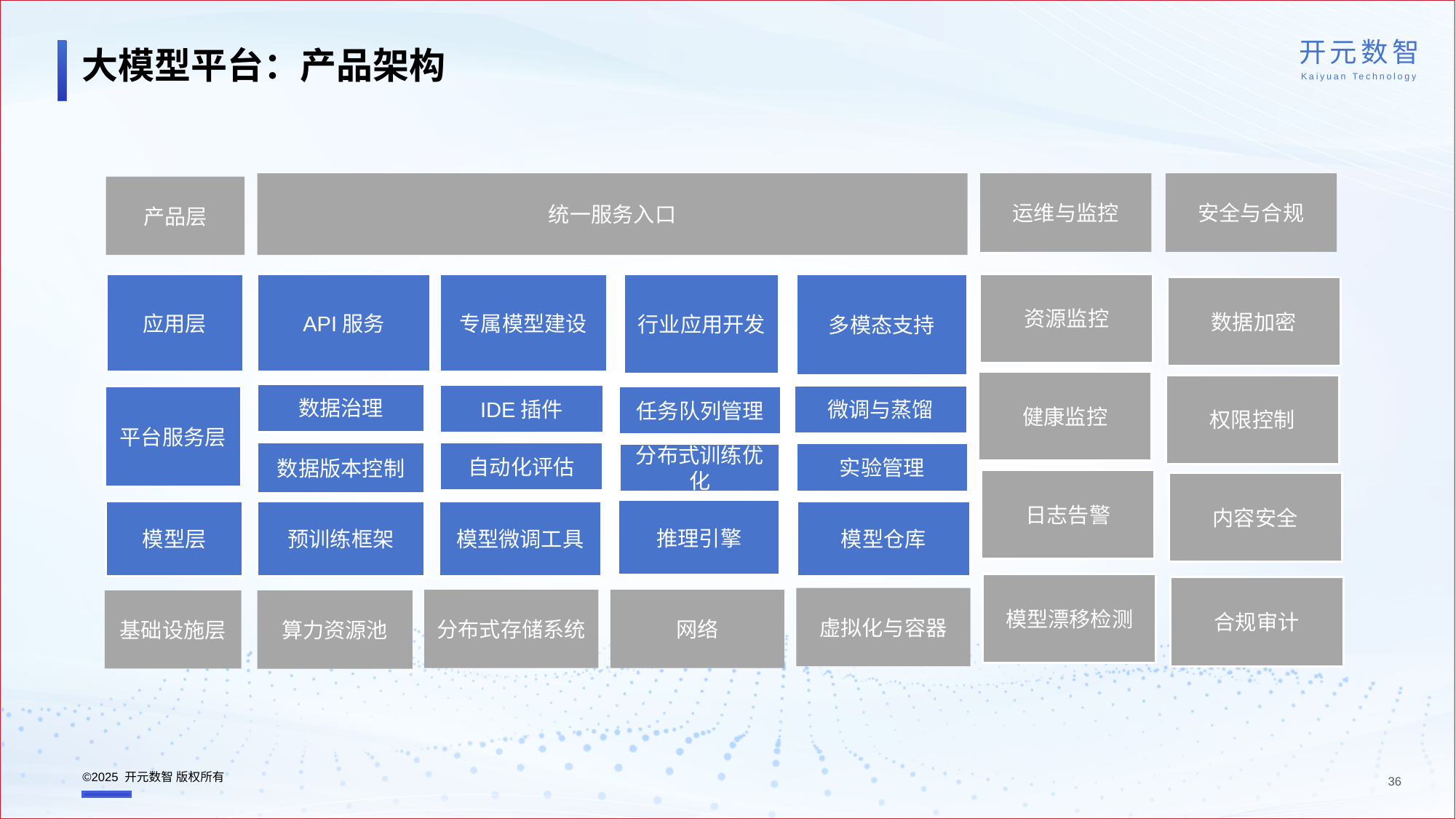

大模型平台：产品架构
统一服务入口
运维与监控
安全与合规
产品层
多模态支持
资源监控
行业应用开发
专属模型建设
应用层
API服务
数据加密
健康监控
权限控制
数据治理
IDE插件
微调与蒸馏
平台服务层
任务队列管理
数据版本控制
自动化评估
实验管理
分布式训练优化
日志告警
内容安全
推理引擎
模型微调工具
模型层
预训练框架
模型仓库
模型漂移检测
合规审计
虚拟化与容器
分布式存储系统
网络
基础设施层
算力资源池